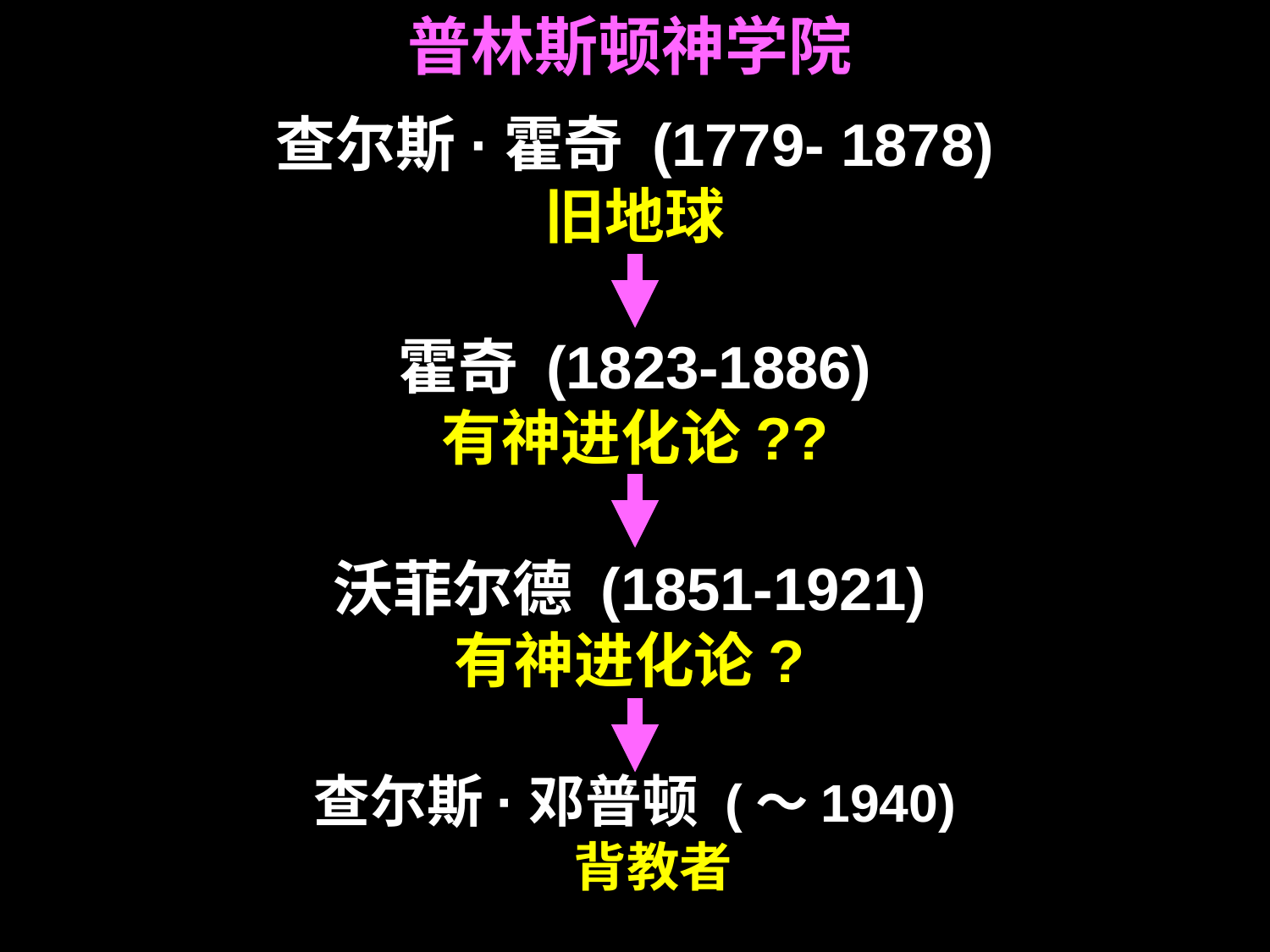

普林斯顿神学院
# Presbyterian slippery slide
查尔斯·霍奇 (1779- 1878)
旧地球

霍奇 (1823-1886)
有神进化论??

沃菲尔德 (1851-1921)
有神进化论?

查尔斯·邓普顿 (～1940)
  背教者